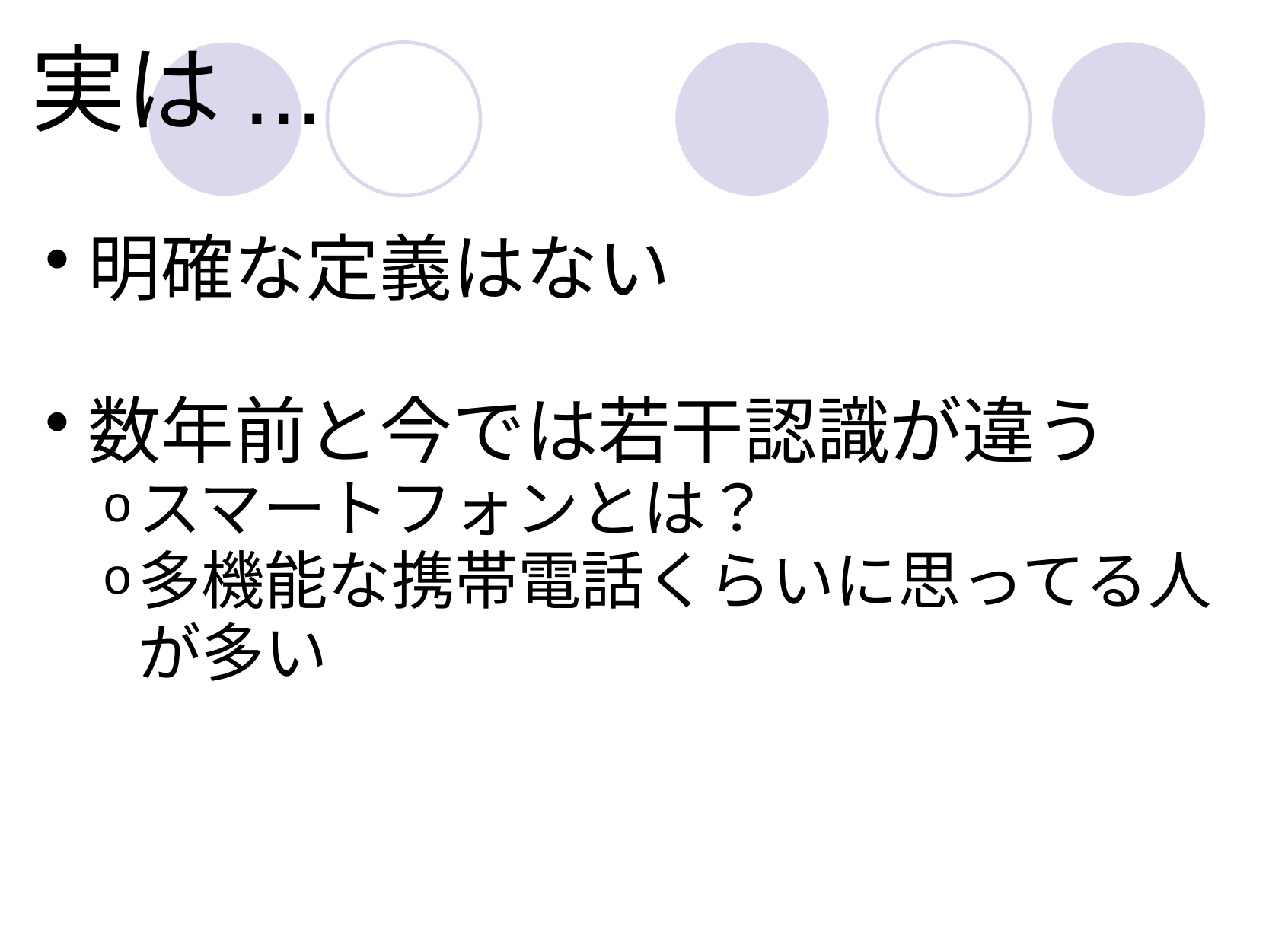

# 実は...
明確な定義はない

数年前と今では若干認識が違う
スマートフォンとは？
多機能な携帯電話くらいに思ってる人が多い